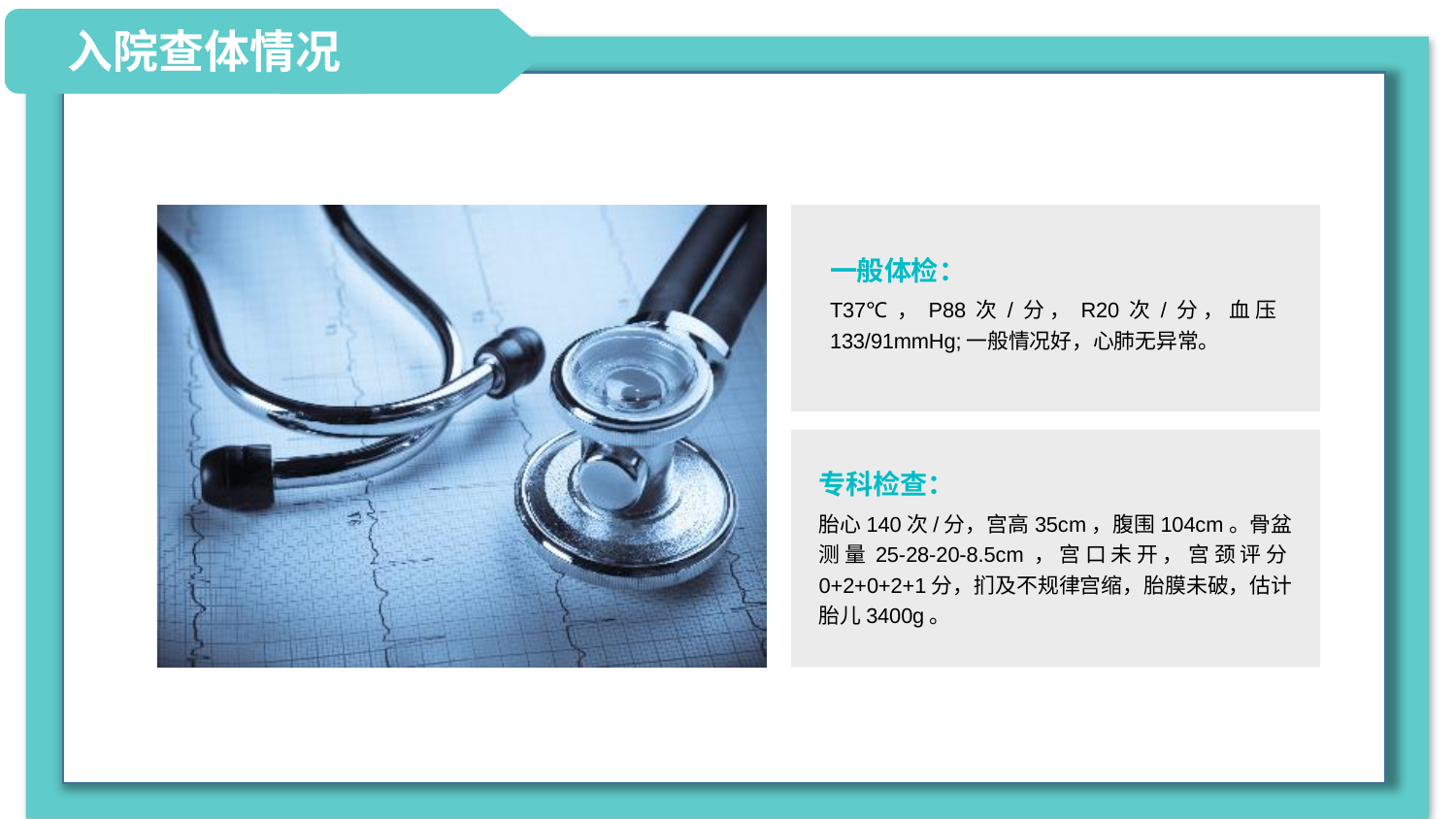

入院查体情况

一般体检：
T37℃，P88次/分，R20次/分，血压133/91mmHg;一般情况好，心肺无异常。

专科检查：
胎心140次/分，宫高35cm，腹围104cm。骨盆测量25-28-20-8.5cm，宫口未开，宫颈评分0+2+0+2+1分，扪及不规律宫缩，胎膜未破，估计胎儿3400g。